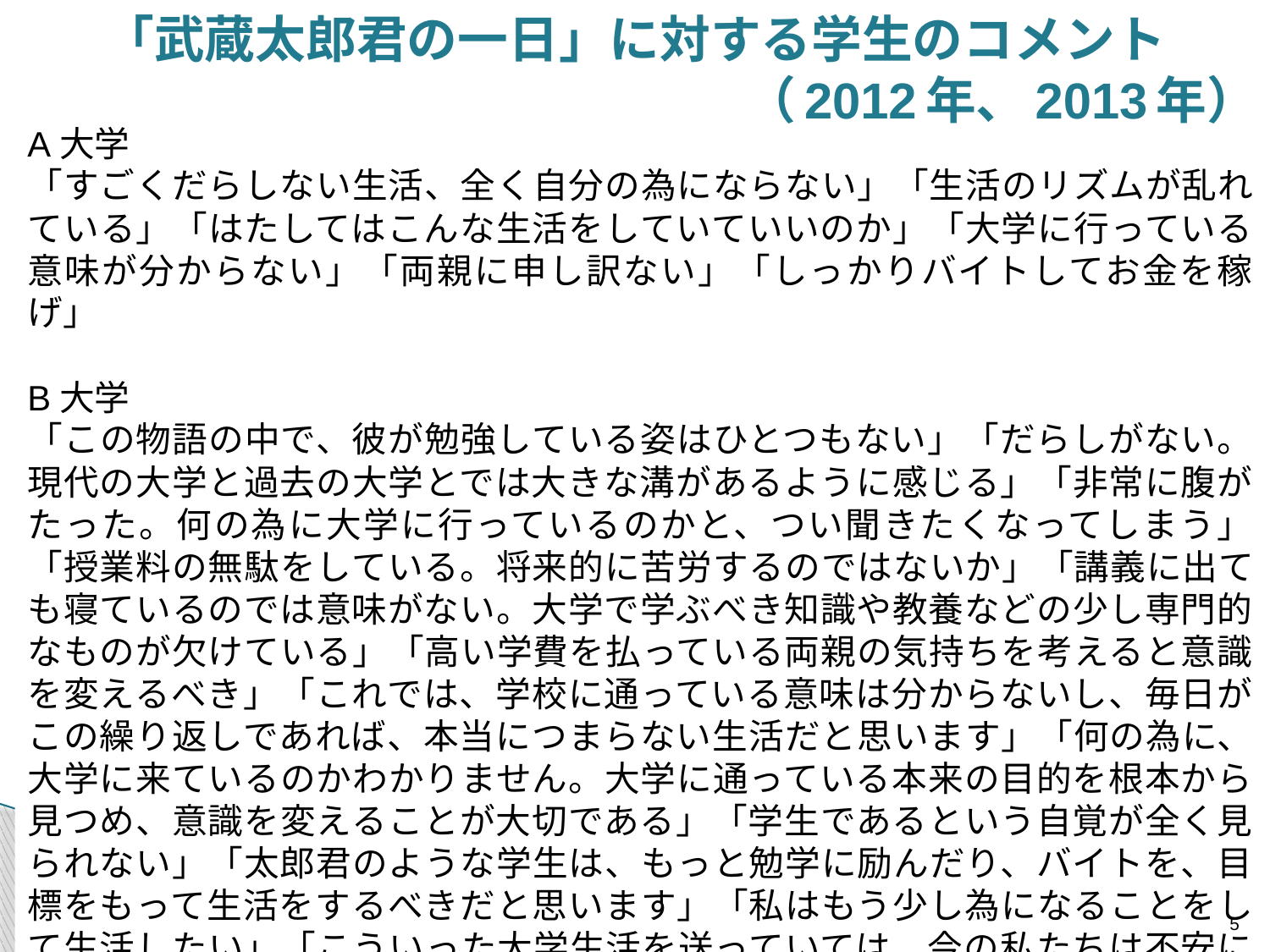

「武蔵太郎君の一日」に対する学生のコメント
（2012年、2013年）

A大学
「すごくだらしない生活、全く自分の為にならない」「生活のリズムが乱れている」「はたしてはこんな生活をしていていいのか」「大学に行っている意味が分からない」「両親に申し訳ない」「しっかりバイトしてお金を稼げ」

B大学
「この物語の中で、彼が勉強している姿はひとつもない」「だらしがない。現代の大学と過去の大学とでは大きな溝があるように感じる」「非常に腹がたった。何の為に大学に行っているのかと、つい聞きたくなってしまう」「授業料の無駄をしている。将来的に苦労するのではないか」「講義に出ても寝ているのでは意味がない。大学で学ぶべき知識や教養などの少し専門的なものが欠けている」「高い学費を払っている両親の気持ちを考えると意識を変えるべき」「これでは、学校に通っている意味は分からないし、毎日がこの繰り返しであれば、本当につまらない生活だと思います」「何の為に、大学に来ているのかわかりません。大学に通っている本来の目的を根本から見つめ、意識を変えることが大切である」「学生であるという自覚が全く見られない」「太郎君のような学生は、もっと勉学に励んだり、バイトを、目標をもって生活をするべきだと思います」「私はもう少し為になることをして生活したい」「こういった大学生活を送っていては、今の私たちは不安になるのではないか」
5